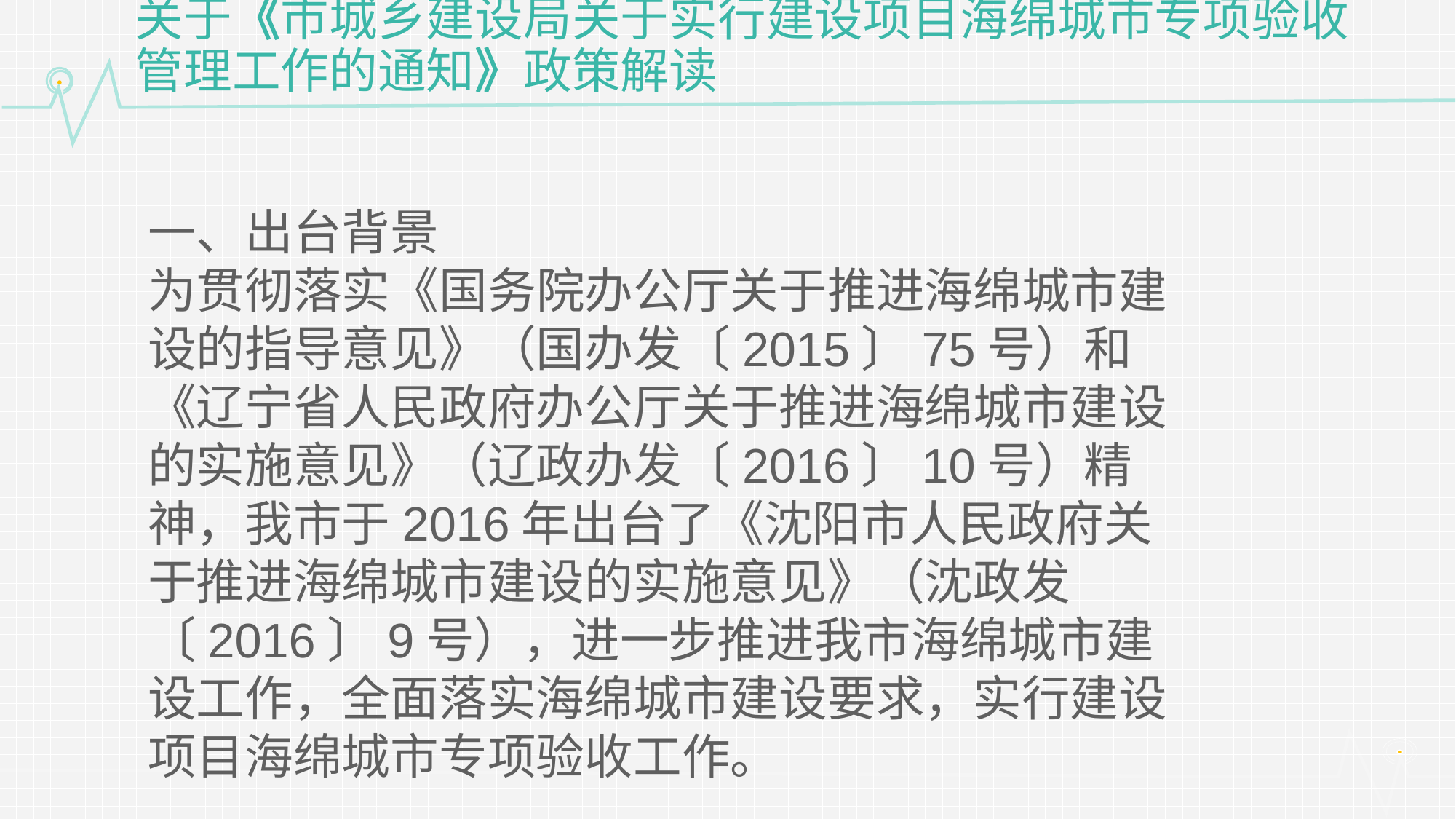

# 关于《市城乡建设局关于实行建设项目海绵城市专项验收管理工作的通知》政策解读
一、出台背景
为贯彻落实《国务院办公厅关于推进海绵城市建设的指导意见》（国办发〔2015〕75号）和《辽宁省人民政府办公厅关于推进海绵城市建设的实施意见》（辽政办发〔2016〕10号）精神，我市于2016年出台了《沈阳市人民政府关于推进海绵城市建设的实施意见》（沈政发〔2016〕9号），进一步推进我市海绵城市建设工作，全面落实海绵城市建设要求，实行建设项目海绵城市专项验收工作。